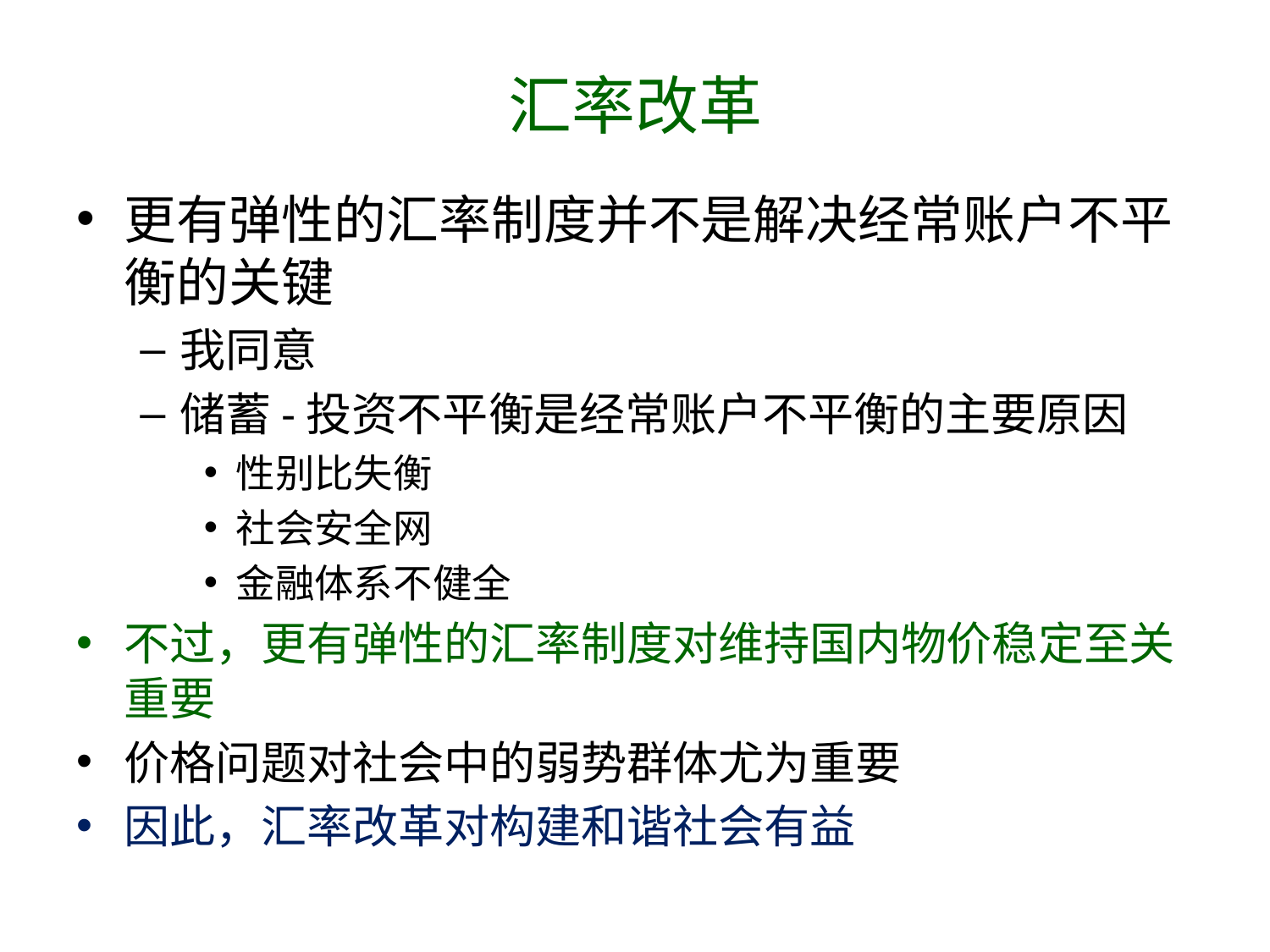

# 汇率改革
更有弹性的汇率制度并不是解决经常账户不平衡的关键
我同意
储蓄-投资不平衡是经常账户不平衡的主要原因
性别比失衡
社会安全网
金融体系不健全
不过，更有弹性的汇率制度对维持国内物价稳定至关重要
价格问题对社会中的弱势群体尤为重要
因此，汇率改革对构建和谐社会有益